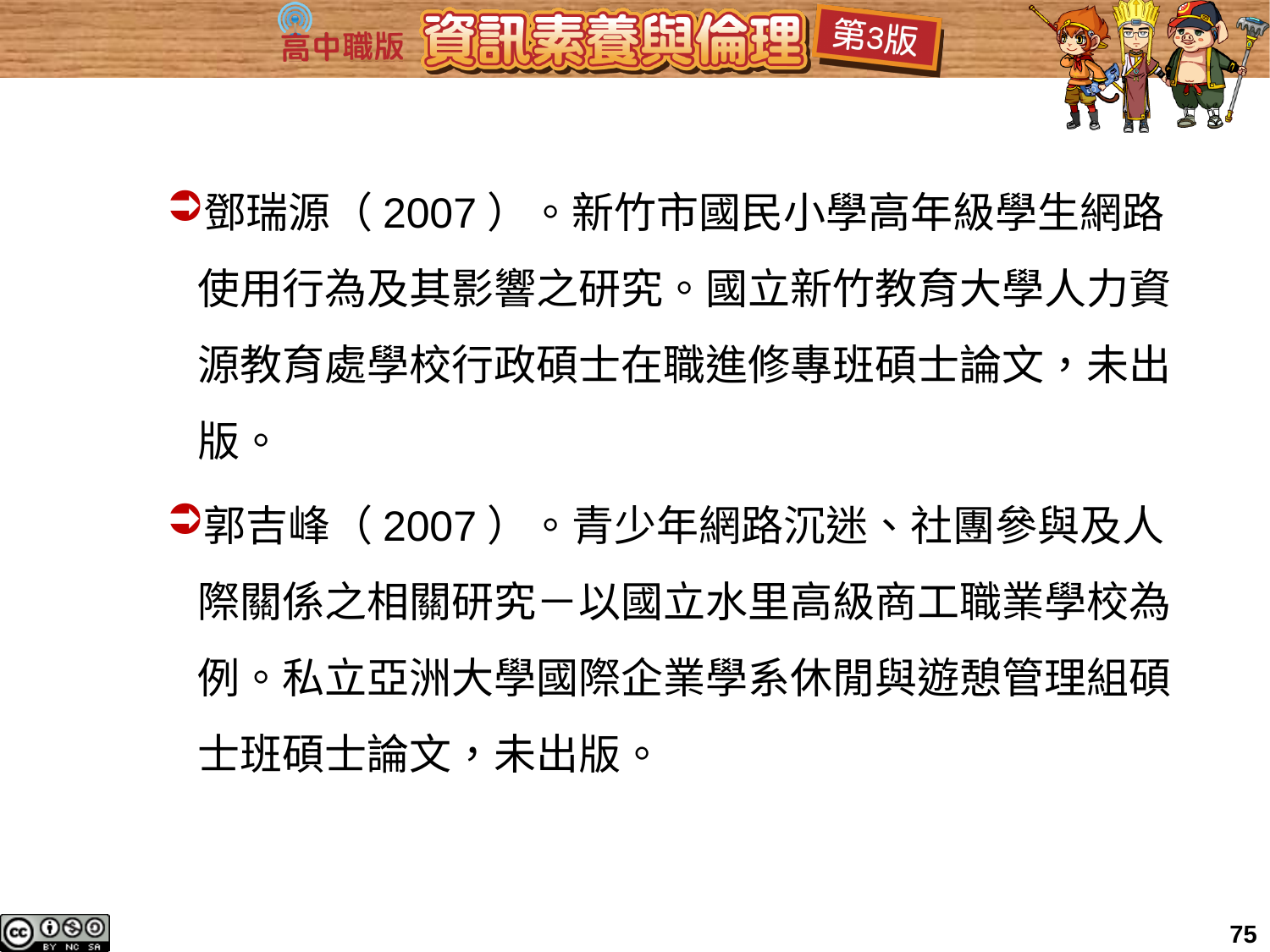

鄧瑞源（2007）。新竹市國民小學高年級學生網路使用行為及其影響之研究。國立新竹教育大學人力資源教育處學校行政碩士在職進修專班碩士論文，未出版。
郭吉峰（2007）。青少年網路沉迷、社團參與及人際關係之相關研究－以國立水里高級商工職業學校為例。私立亞洲大學國際企業學系休閒與遊憩管理組碩士班碩士論文，未出版。
75